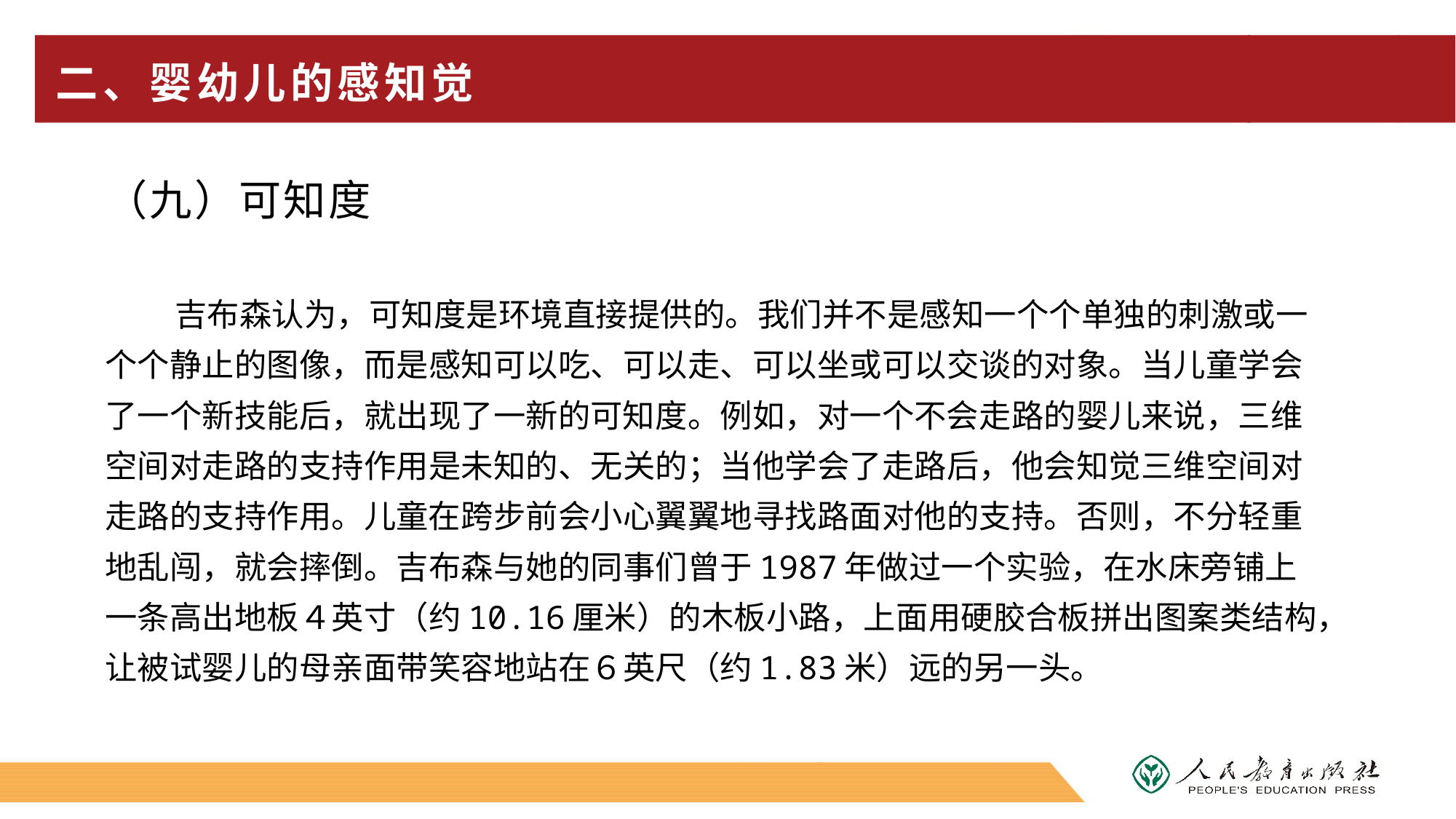

# 二、婴幼儿的感知觉
（九）可知度
吉布森认为，可知度是环境直接提供的。我们并不是感知一个个单独的刺激或一个个静止的图像，而是感知可以吃、可以走、可以坐或可以交谈的对象。当儿童学会了一个新技能后，就出现了一新的可知度。例如，对一个不会走路的婴儿来说，三维空间对走路的支持作用是未知的、无关的；当他学会了走路后，他会知觉三维空间对走路的支持作用。儿童在跨步前会小心翼翼地寻找路面对他的支持。否则，不分轻重地乱闯，就会摔倒。吉布森与她的同事们曾于1987年做过一个实验，在水床旁铺上一条高出地板４英寸（约10.16厘米）的木板小路，上面用硬胶合板拼出图案类结构，让被试婴儿的母亲面带笑容地站在６英尺（约1.83米）远的另一头。